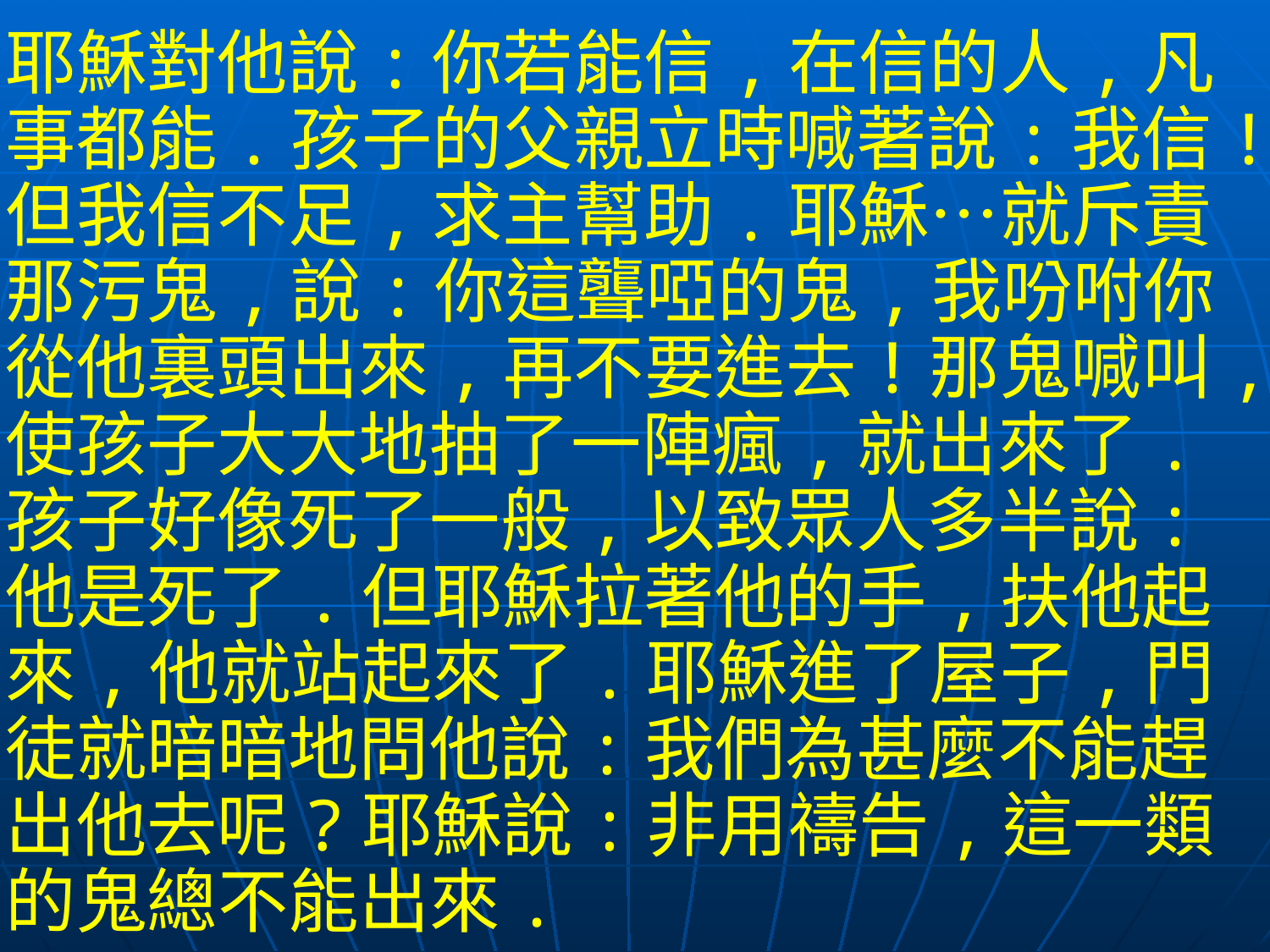

耶穌對他說:你若能信,在信的人,凡事都能.孩子的父親立時喊著說:我信!但我信不足,求主幫助.耶穌…就斥責那污鬼,說:你這聾啞的鬼,我吩咐你從他裏頭出來,再不要進去!那鬼喊叫,使孩子大大地抽了一陣瘋,就出來了.孩子好像死了一般,以致眾人多半說:他是死了.但耶穌拉著他的手,扶他起來,他就站起來了.耶穌進了屋子,門徒就暗暗地問他說:我們為甚麼不能趕出他去呢?耶穌說:非用禱告,這一類的鬼總不能出來.